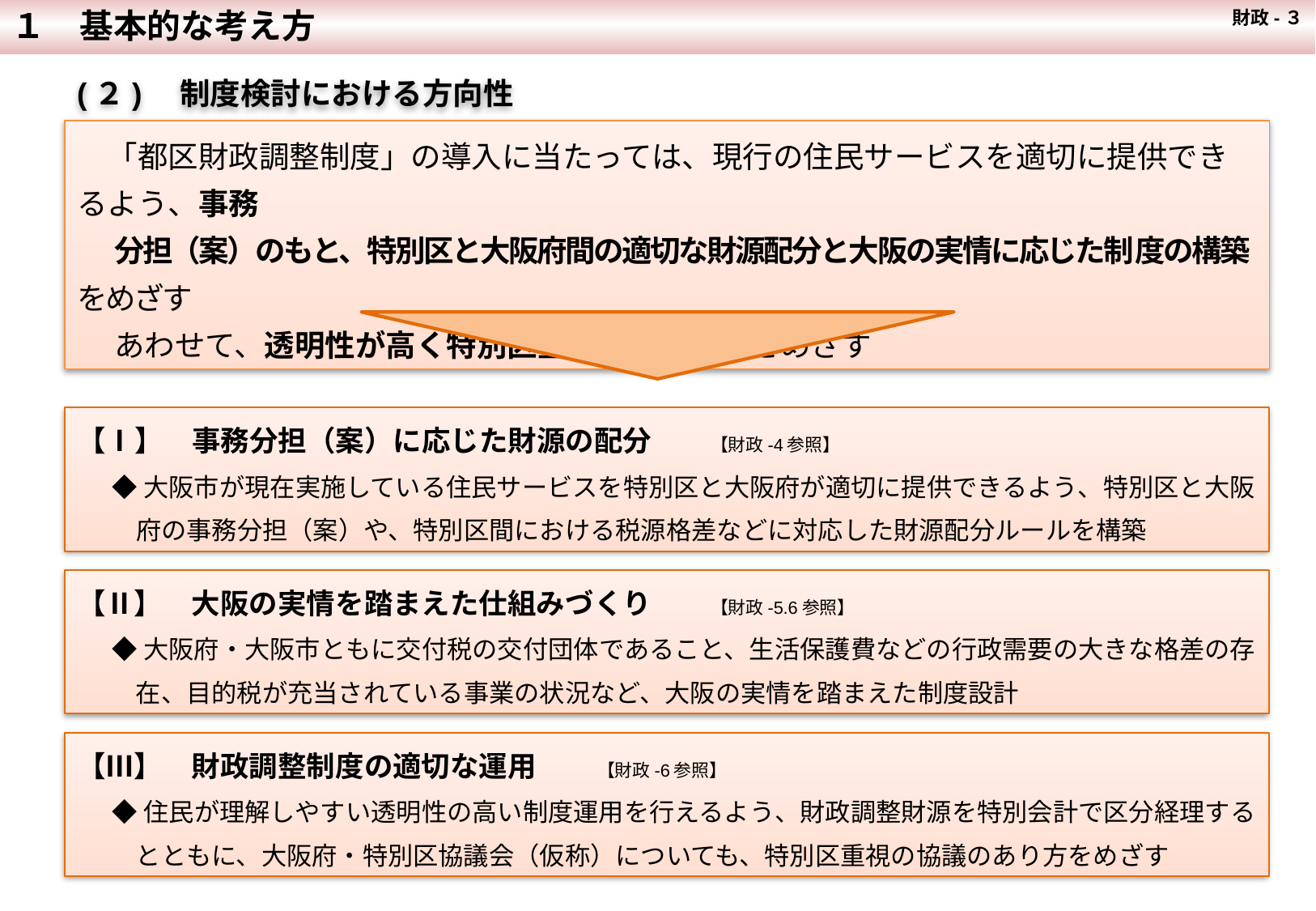

１　基本的な考え方
 財政-３
　　(２)　制度検討における方向性
　「都区財政調整制度」の導入に当たっては、現行の住民サービスを適切に提供できるよう、事務
　 分担（案）のもと、特別区と大阪府間の適切な財源配分と大阪の実情に応じた制度の構築をめざす
　 あわせて、透明性が高く特別区重視の制度運用をめざす

【Ⅰ】　事務分担（案）に応じた財源の配分　　【財政-4参照】
◆大阪市が現在実施している住民サービスを特別区と大阪府が適切に提供できるよう、特別区と大阪府の事務分担（案）や、特別区間における税源格差などに対応した財源配分ルールを構築
【Ⅱ】　大阪の実情を踏まえた仕組みづくり　　【財政-5.6参照】
◆大阪府・大阪市ともに交付税の交付団体であること、生活保護費などの行政需要の大きな格差の存在、目的税が充当されている事業の状況など、大阪の実情を踏まえた制度設計
【Ⅲ】　財政調整制度の適切な運用　　【財政-6参照】
◆住民が理解しやすい透明性の高い制度運用を行えるよう、財政調整財源を特別会計で区分経理するとともに、大阪府・特別区協議会（仮称）についても、特別区重視の協議のあり方をめざす